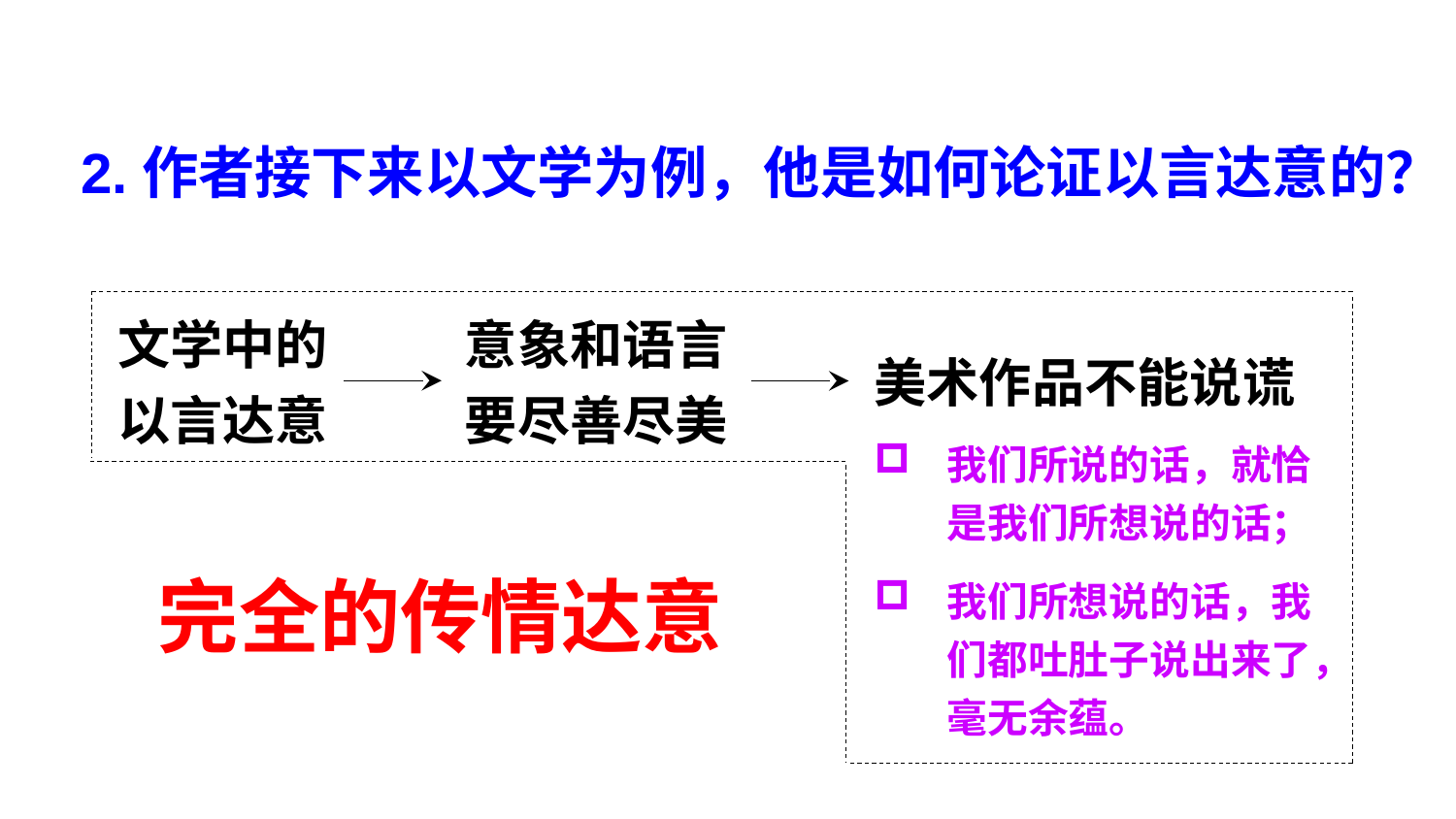

2.作者接下来以文学为例，他是如何论证以言达意的？
文学中的以言达意
意象和语言要尽善尽美
美术作品不能说谎
我们所说的话，就恰是我们所想说的话；
我们所想说的话，我们都吐肚子说出来了，毫无余蕴。
完全的传情达意